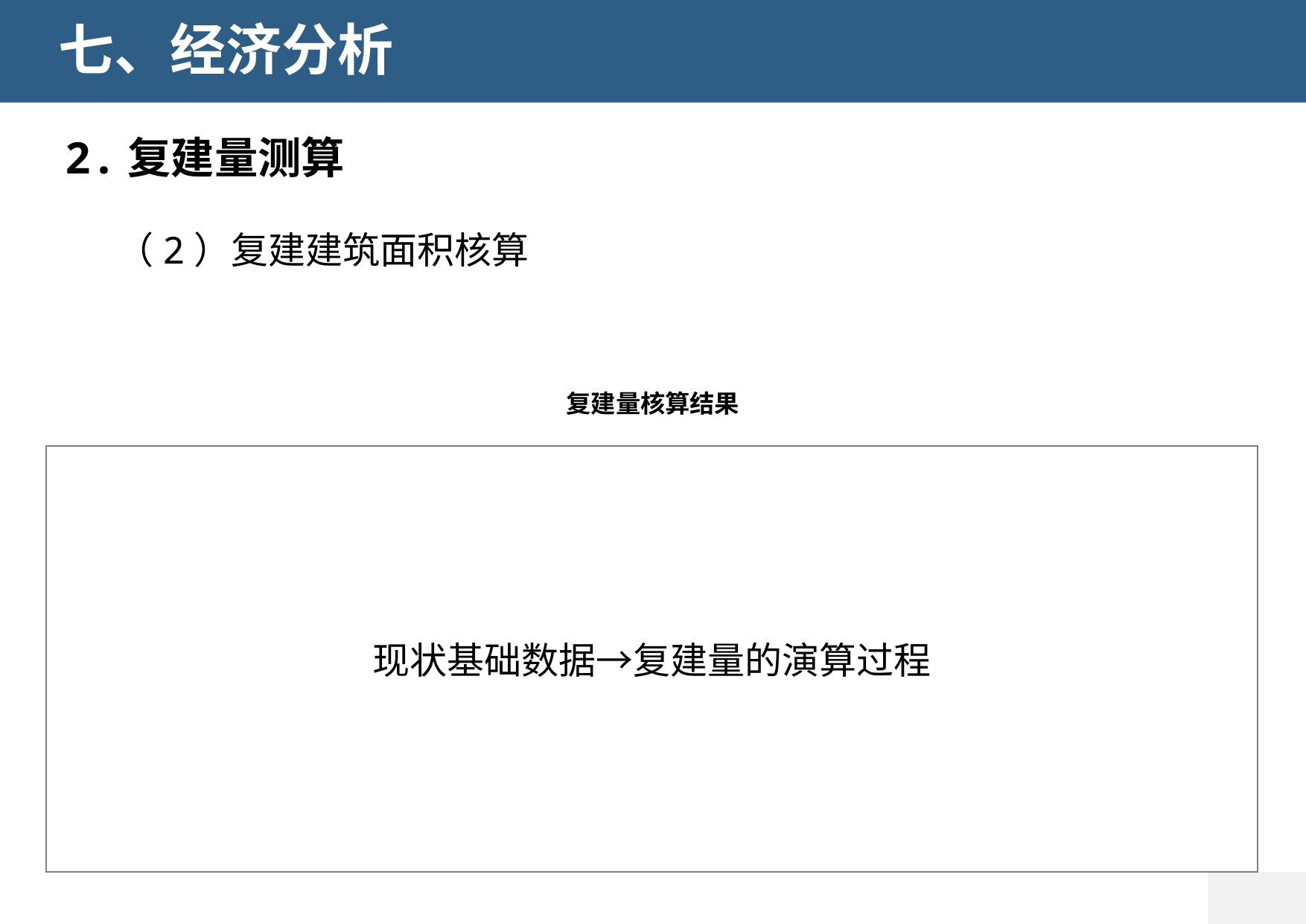

七、经济分析
2.复建量测算
（2）复建建筑面积核算
复建量核算结果
现状基础数据→复建量的演算过程
28